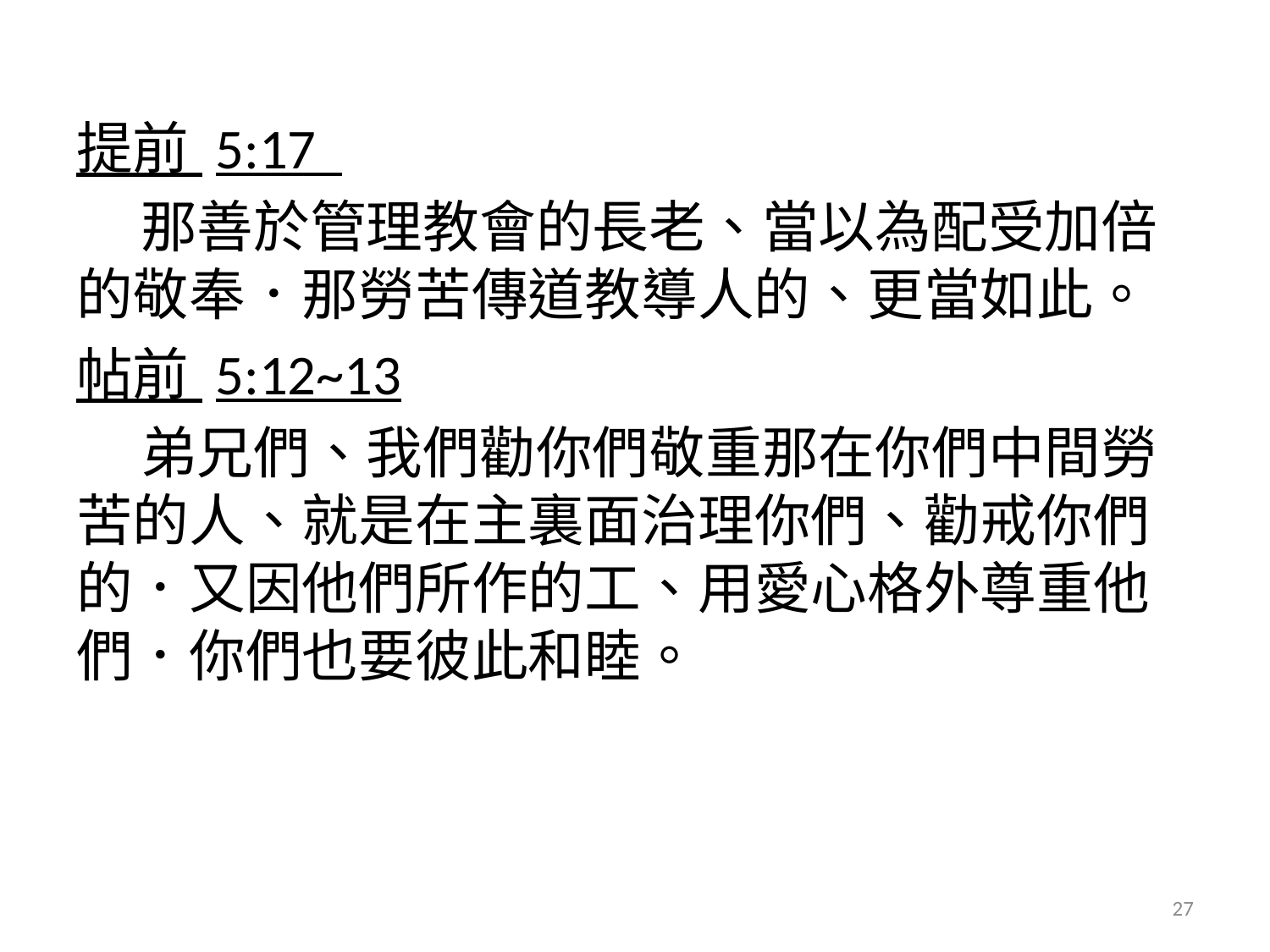

提前 5:17
    那善於管理教會的長老、當以為配受加倍的敬奉．那勞苦傳道教導人的、更當如此。
帖前 5:12~13
    弟兄們、我們勸你們敬重那在你們中間勞苦的人、就是在主裏面治理你們、勸戒你們的．又因他們所作的工、用愛心格外尊重他們．你們也要彼此和睦。

27